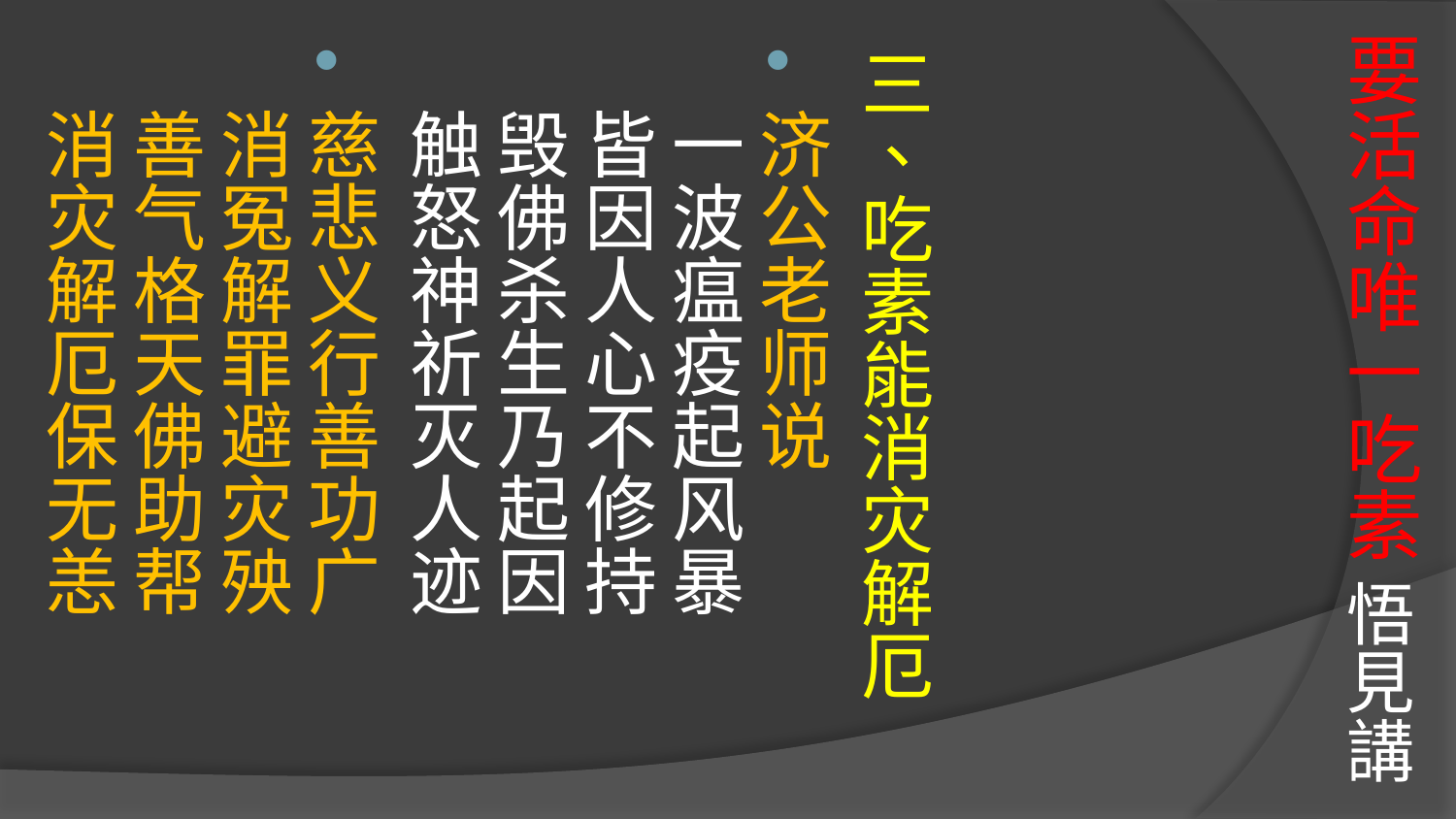

# 要活命唯一吃素 悟見講
三、吃素能消灾解厄
济公老师说
一波瘟疫起风暴
皆因人心不修持
毁佛杀生乃起因
触怒神祈灭人迹
慈悲义行善功广
消冤解罪避灾殃
善气格天佛助帮
消灾解厄保无恙